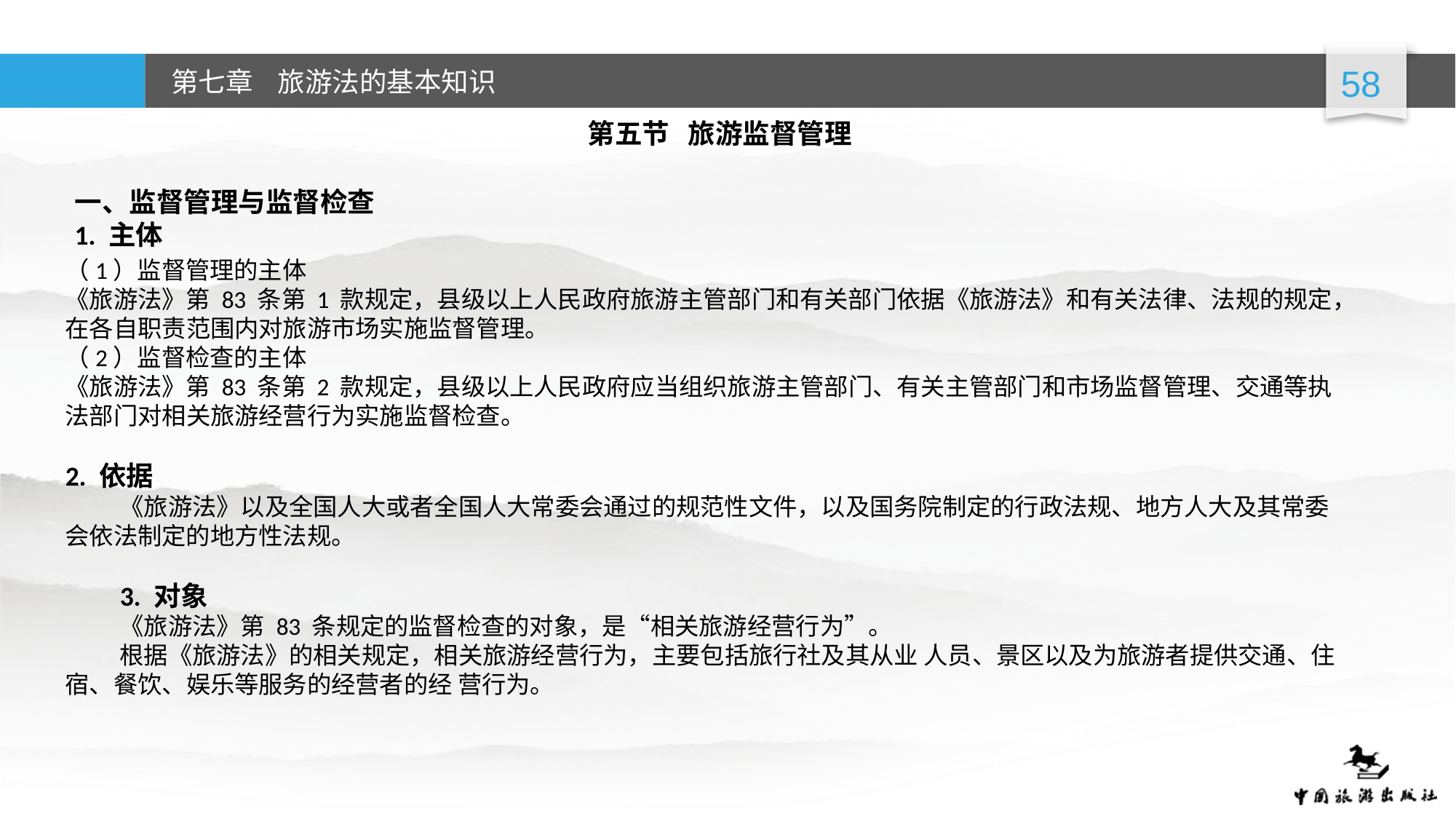

第五节   旅游监督管理
一、监督管理与监督检查
1. 主体

（1）监督管理的主体
《旅游法》第 83 条第 1 款规定，县级以上人民政府旅游主管部门和有关部门依据《旅游法》和有关法律、法规的规定，在各自职责范围内对旅游市场实施监督管理。
（2）监督检查的主体
《旅游法》第 83 条第 2 款规定，县级以上人民政府应当组织旅游主管部门、有关主管部门和市场监督管理、交通等执法部门对相关旅游经营行为实施监督检查。

2. 依据
《旅游法》以及全国人大或者全国人大常委会通过的规范性文件，以及国务院制定的行政法规、地方人大及其常委会依法制定的地方性法规。

3. 对象
《旅游法》第 83 条规定的监督检查的对象，是“相关旅游经营行为”。
根据《旅游法》的相关规定，相关旅游经营行为，主要包括旅行社及其从业 人员、景区以及为旅游者提供交通、住宿、餐饮、娱乐等服务的经营者的经 营行为。